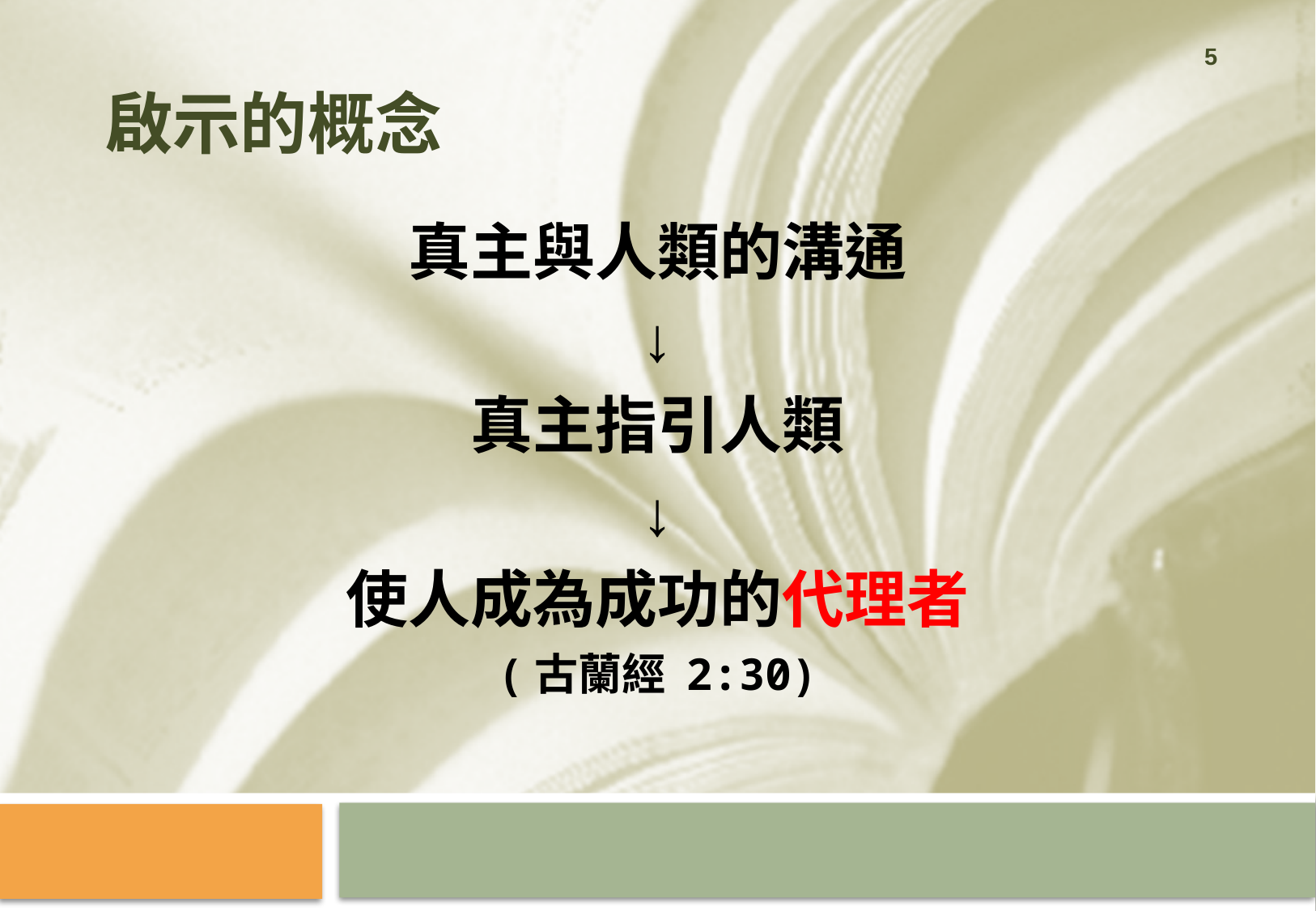

5
啟示的概念
真主與人類的溝通
↓
真主指引人類
↓
使人成為成功的代理者
(古蘭經 2:30)